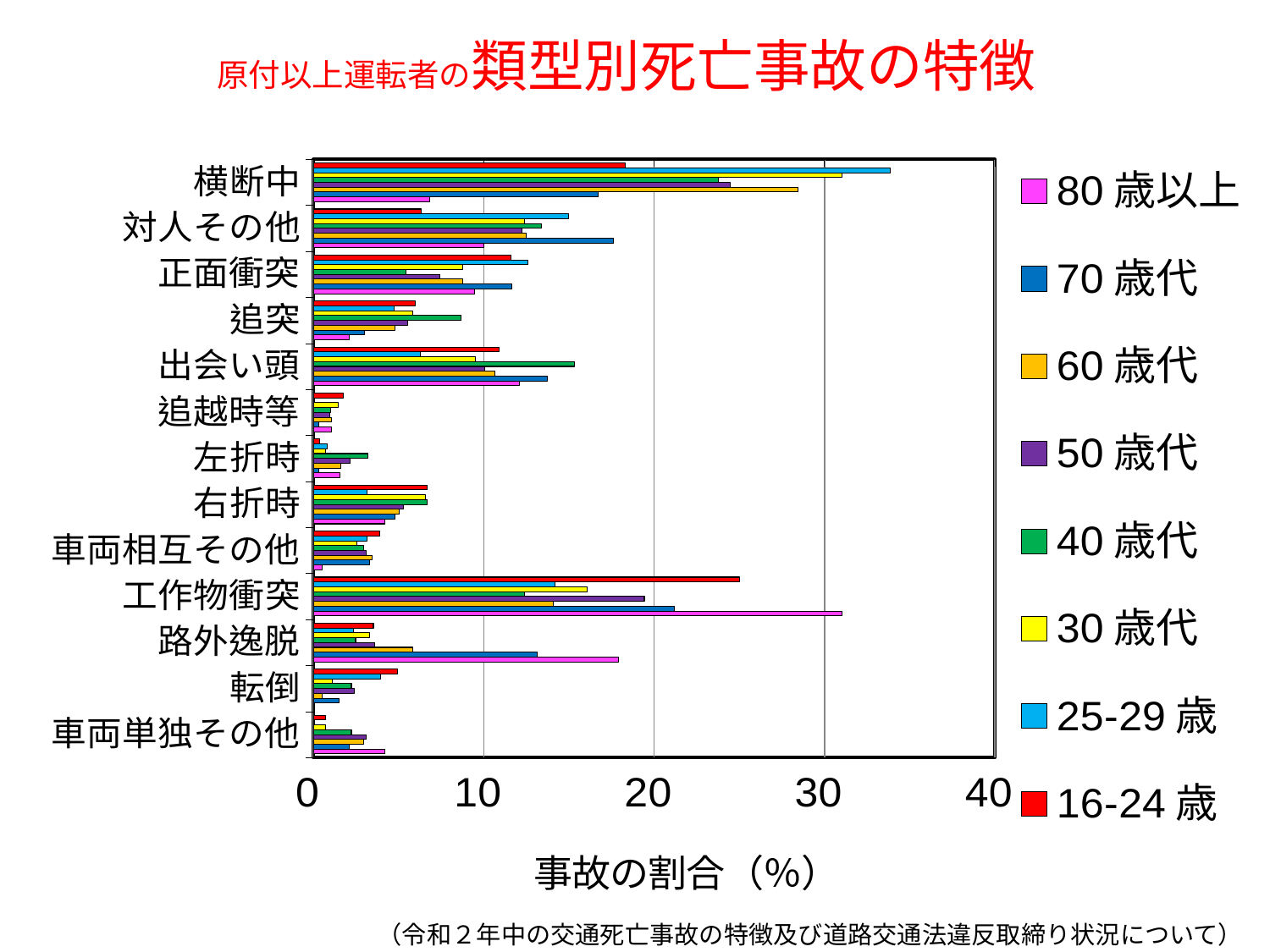

# 原付以上運転者の類型別死亡事故の特徴

### Chart

| Category | 16-24歳 | 25-29歳 | 30歳代 | 40歳代 | 50歳代 | 60歳代 | 70歳代 | 80歳以上 |
|---|---|---|---|---|---|---|---|---|
| 横断中 | 18.30985915492958 | 33.85826771653544 | 31.02189781021898 | 23.762376237623762 | 24.46043165467626 | 28.45744680851064 | 16.716417910447763 | 6.842105263157896 |
| 対人その他 | 6.338028169014084 | 14.960629921259844 | 12.408759124087592 | 13.366336633663368 | 12.23021582733813 | 12.5 | 17.611940298507463 | 10.0 |
| 正面衝突 | 11.619718309859154 | 12.598425196850393 | 8.75912408759124 | 5.445544554455446 | 7.434052757793765 | 8.77659574468085 | 11.641791044776118 | 9.473684210526317 |
| 追突 | 5.985915492957746 | 4.724409448818897 | 5.839416058394161 | 8.663366336633663 | 5.515587529976019 | 4.787234042553192 | 2.9850746268656714 | 2.1052631578947367 |
| 出会い頭 | 10.915492957746478 | 6.299212598425196 | 9.48905109489051 | 15.346534653465346 | 10.071942446043165 | 10.638297872340425 | 13.73134328358209 | 12.105263157894736 |
| 追越時等 | 1.7605633802816902 | 0.0 | 1.4598540145985401 | 0.9900990099009901 | 0.9592326139088728 | 1.0638297872340425 | 0.2985074626865672 | 1.0526315789473684 |
| 左折時 | 0.35211267605633806 | 0.7874015748031495 | 0.7299270072992701 | 3.217821782178218 | 2.158273381294964 | 1.5957446808510638 | 0.2985074626865672 | 1.5789473684210527 |
| 右折時 | 6.690140845070422 | 3.149606299212598 | 6.569343065693431 | 6.683168316831684 | 5.275779376498801 | 5.053191489361701 | 4.776119402985075 | 4.2105263157894735 |
| 車両相互その他 | 3.873239436619718 | 3.149606299212598 | 2.5547445255474455 | 2.9702970297029703 | 3.117505995203837 | 3.4574468085106385 | 3.2835820895522385 | 0.5263157894736842 |
| 工作物衝突 | 25.0 | 14.173228346456693 | 16.05839416058394 | 12.376237623762377 | 19.424460431654676 | 14.095744680851062 | 21.19402985074627 | 31.05263157894737 |
| 路外逸脱 | 3.5211267605633805 | 2.3622047244094486 | 3.2846715328467155 | 2.4752475247524752 | 3.597122302158273 | 5.851063829787234 | 13.134328358208954 | 17.894736842105264 |
| 転倒 | 4.929577464788732 | 3.937007874015748 | 1.094890510948905 | 2.2277227722772275 | 2.3980815347721824 | 0.5319148936170213 | 1.4925373134328357 | 0.0 |
| 車両単独その他 | 0.7042253521126761 | 0.0 | 0.7299270072992701 | 2.2277227722772275 | 3.117505995203837 | 2.925531914893617 | 2.0895522388059704 | 4.2105263157894735 |
（令和２年中の交通死亡事故の特徴及び道路交通法違反取締り状況について）